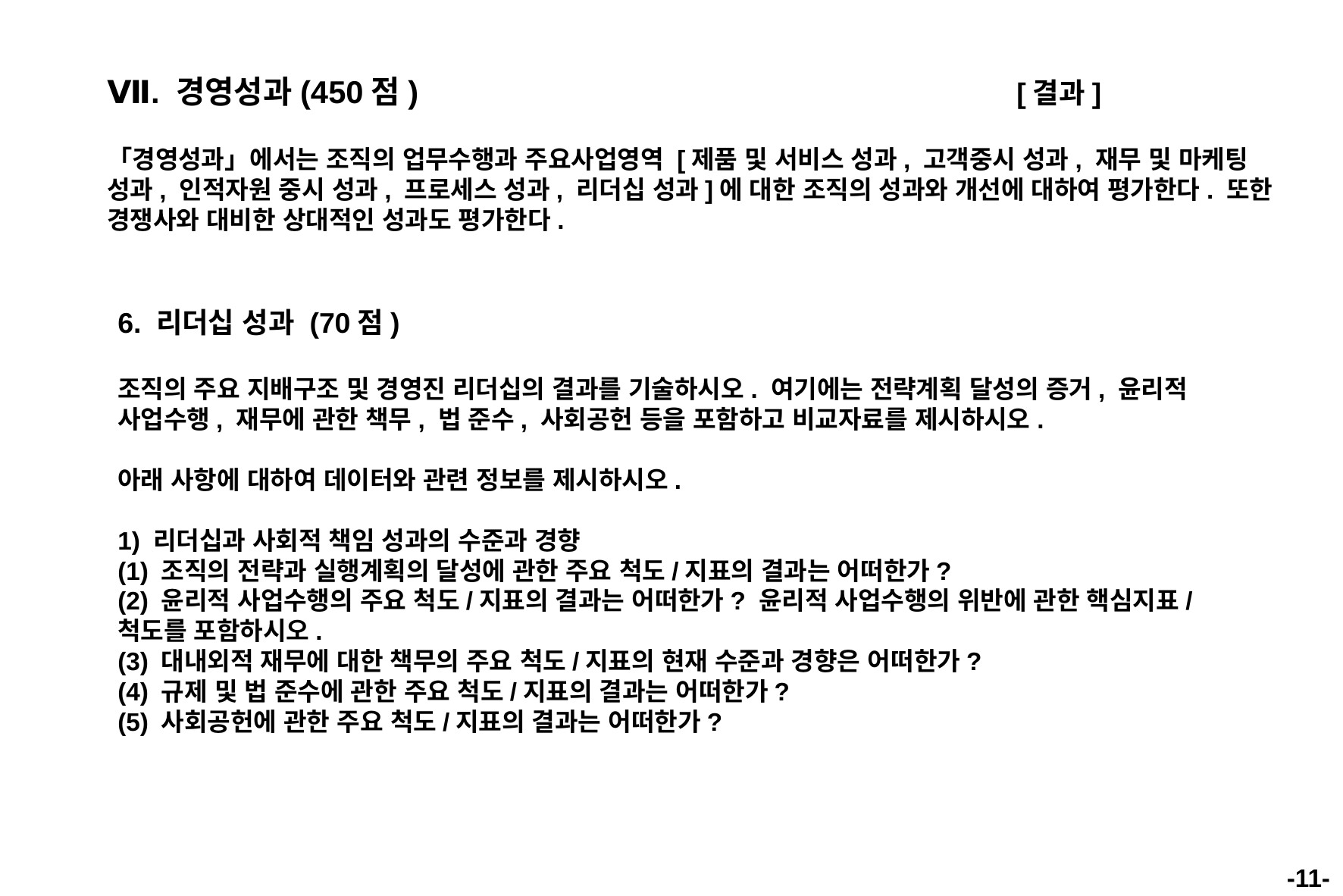

Ⅶ. 경영성과(450점) 						[결과]

「경영성과」에서는 조직의 업무수행과 주요사업영역 [제품 및 서비스 성과, 고객중시 성과, 재무 및 마케팅 성과, 인적자원 중시 성과, 프로세스 성과, 리더십 성과]에 대한 조직의 성과와 개선에 대하여 평가한다. 또한 경쟁사와 대비한 상대적인 성과도 평가한다.
6. 리더십 성과 (70점)

조직의 주요 지배구조 및 경영진 리더십의 결과를 기술하시오. 여기에는 전략계획 달성의 증거, 윤리적 사업수행, 재무에 관한 책무, 법 준수, 사회공헌 등을 포함하고 비교자료를 제시하시오.

아래 사항에 대하여 데이터와 관련 정보를 제시하시오.

1) 리더십과 사회적 책임 성과의 수준과 경향
(1) 조직의 전략과 실행계획의 달성에 관한 주요 척도/지표의 결과는 어떠한가?
(2) 윤리적 사업수행의 주요 척도/지표의 결과는 어떠한가? 윤리적 사업수행의 위반에 관한 핵심지표/척도를 포함하시오.
(3) 대내외적 재무에 대한 책무의 주요 척도/지표의 현재 수준과 경향은 어떠한가?
(4) 규제 및 법 준수에 관한 주요 척도/지표의 결과는 어떠한가?
(5) 사회공헌에 관한 주요 척도/지표의 결과는 어떠한가?
-11-